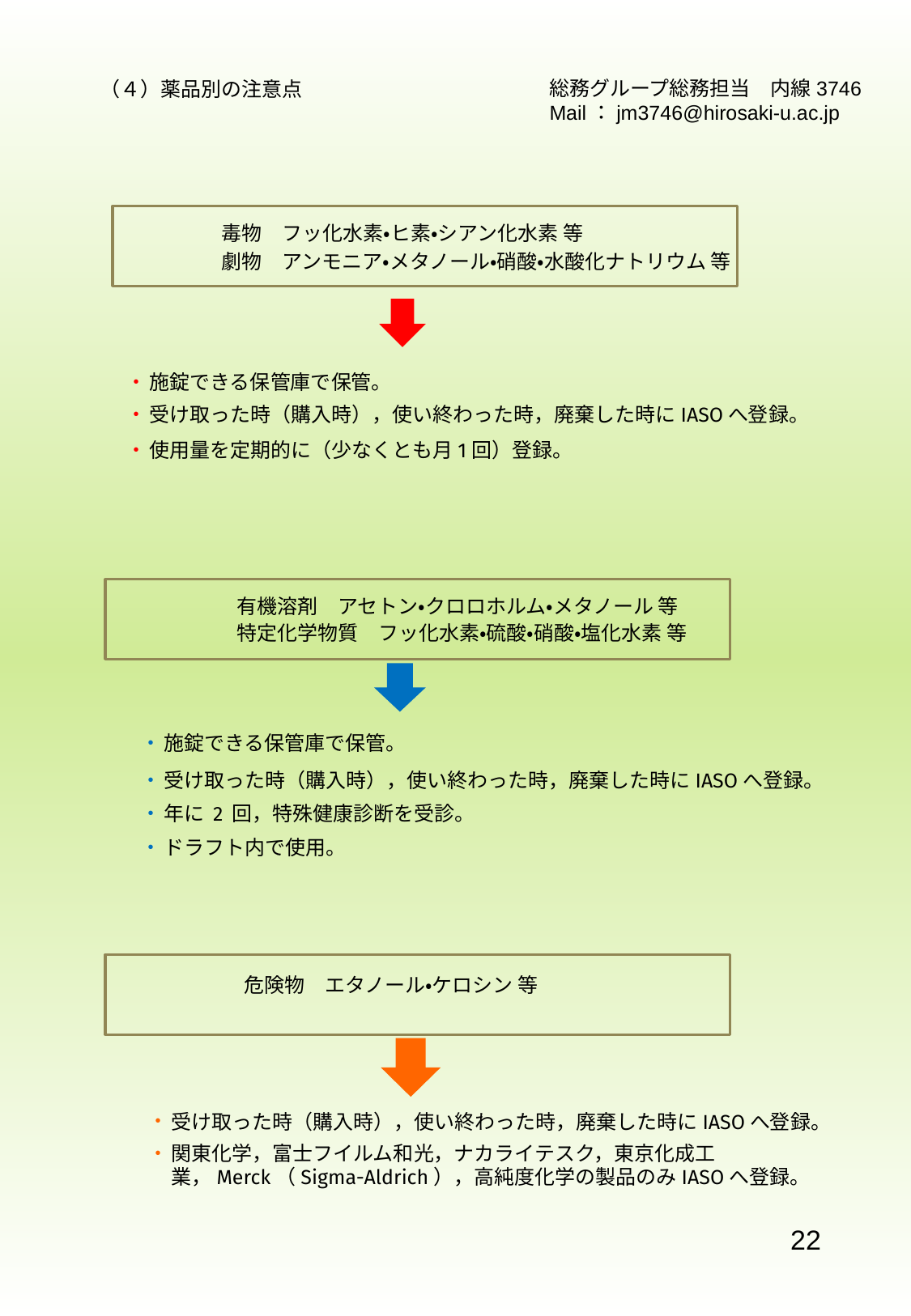

（４）薬品別の注意点

	毒物　フッ化水素・ヒ素・シアン化水素 等
	劇物　アンモニア・メタノール・硝酸・水酸化ナトリウム 等

施錠できる保管庫で保管。
受け取った時（購入時），使い終わった時，廃棄した時にIASOへ登録。
使用量を定期的に（少なくとも月1回）登録。

総務グループ総務担当　内線3746
Mail：jm3746@hirosaki-u.ac.jp

	有機溶剤　アセトン・クロロホルム・メタノール 等
	特定化学物質　フッ化水素・硫酸・硝酸・塩化水素 等

施錠できる保管庫で保管。
受け取った時（購入時），使い終わった時，廃棄した時にIASOへ登録。
年に2回，特殊健康診断を受診。
ドラフト内で使用。

	危険物　エタノール・ケロシン 等

受け取った時（購入時），使い終わった時，廃棄した時にIASOへ登録。
関東化学，富士フイルム和光，ナカライテスク，東京化成工業，Merck（Sigma-Aldrich），高純度化学の製品のみIASOへ登録。

22